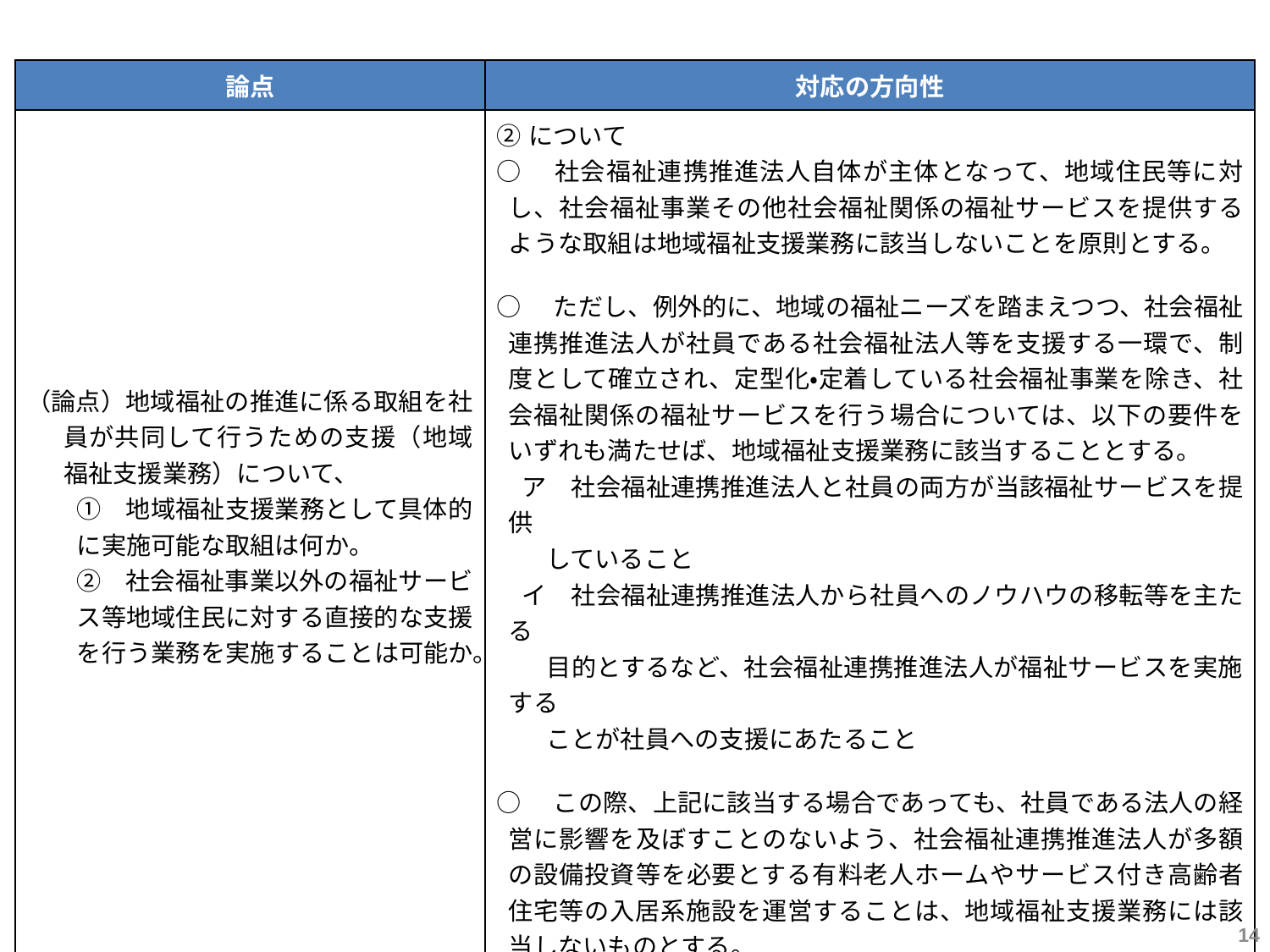

| 論点 | 対応の方向性 |
| --- | --- |
| （論点）地域福祉の推進に係る取組を社員が共同して行うための支援（地域福祉支援業務）について、 　　①　地域福祉支援業務として具体的に実施可能な取組は何か。 　　②　社会福祉事業以外の福祉サービス等地域住民に対する直接的な支援を行う業務を実施することは可能か。 | ②について ○　社会福祉連携推進法人自体が主体となって、地域住民等に対し、社会福祉事業その他社会福祉関係の福祉サービスを提供するような取組は地域福祉支援業務に該当しないことを原則とする。 ○　ただし、例外的に、地域の福祉ニーズを踏まえつつ、社会福祉連携推進法人が社員である社会福祉法人等を支援する一環で、制度として確立され、定型化・定着している社会福祉事業を除き、社会福祉関係の福祉サービスを行う場合については、以下の要件をいずれも満たせば、地域福祉支援業務に該当することとする。 　ア　社会福祉連携推進法人と社員の両方が当該福祉サービスを提供 　　していること 　イ　社会福祉連携推進法人から社員へのノウハウの移転等を主たる 　　目的とするなど、社会福祉連携推進法人が福祉サービスを実施する 　　ことが社員への支援にあたること ○　この際、上記に該当する場合であっても、社員である法人の経営に影響を及ぼすことのないよう、社会福祉連携推進法人が多額の設備投資等を必要とする有料老人ホームやサービス付き高齢者住宅等の入居系施設を運営することは、地域福祉支援業務には該当しないものとする。 |
14